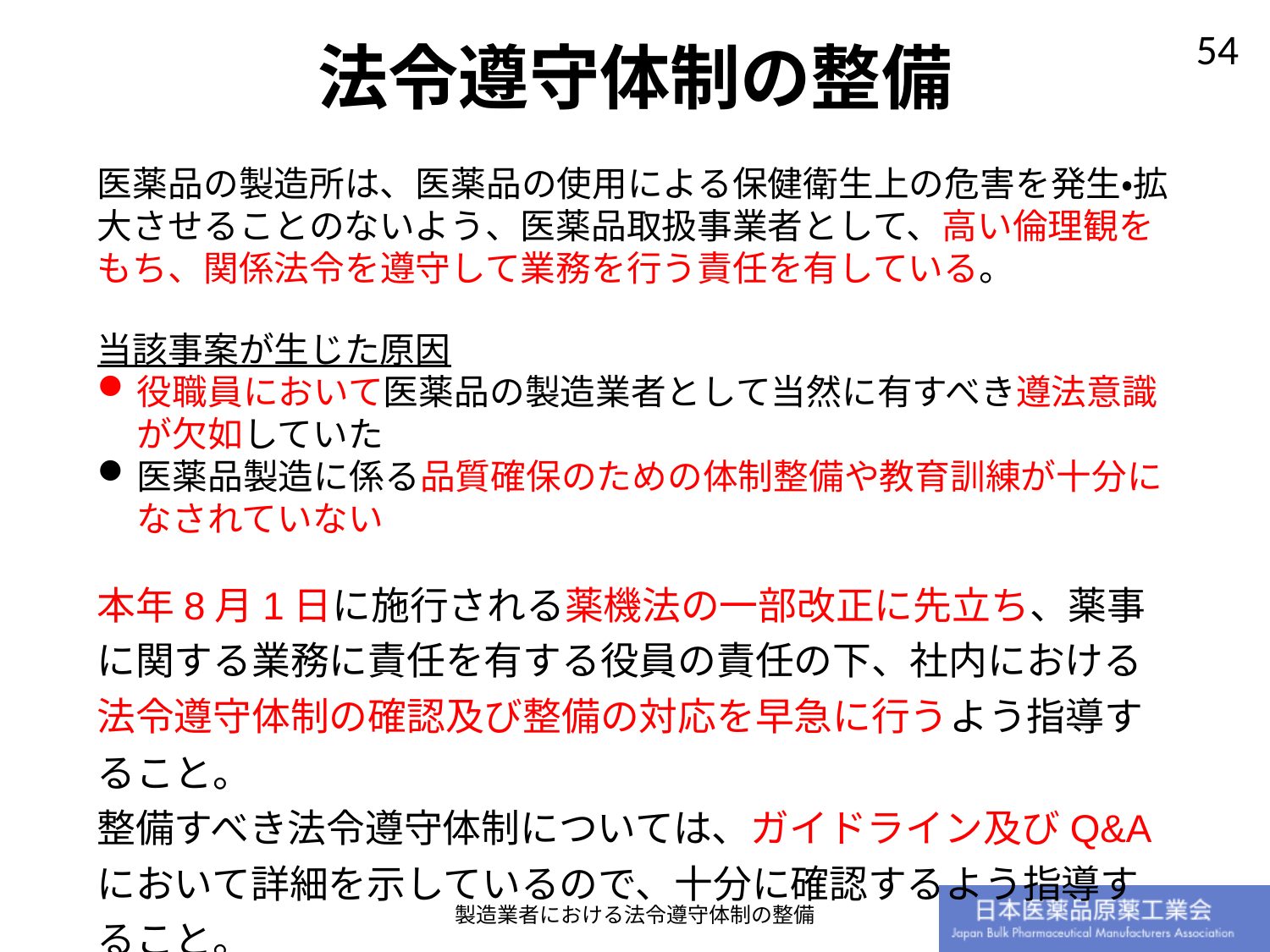

法令遵守体制の整備
医薬品の製造所は、医薬品の使用による保健衛生上の危害を発生・拡大させることのないよう、医薬品取扱事業者として、高い倫理観をもち、関係法令を遵守して業務を行う責任を有している。
当該事案が生じた原因
役職員において医薬品の製造業者として当然に有すべき遵法意識が欠如していた
医薬品製造に係る品質確保のための体制整備や教育訓練が十分になされていない
本年8月1日に施行される薬機法の一部改正に先立ち、薬事に関する業務に責任を有する役員の責任の下、社内における法令遵守体制の確認及び整備の対応を早急に行うよう指導すること。
整備すべき法令遵守体制については、ガイドライン及びQ&Aにおいて詳細を示しているので、十分に確認するよう指導すること。
製造業者における法令遵守体制の整備